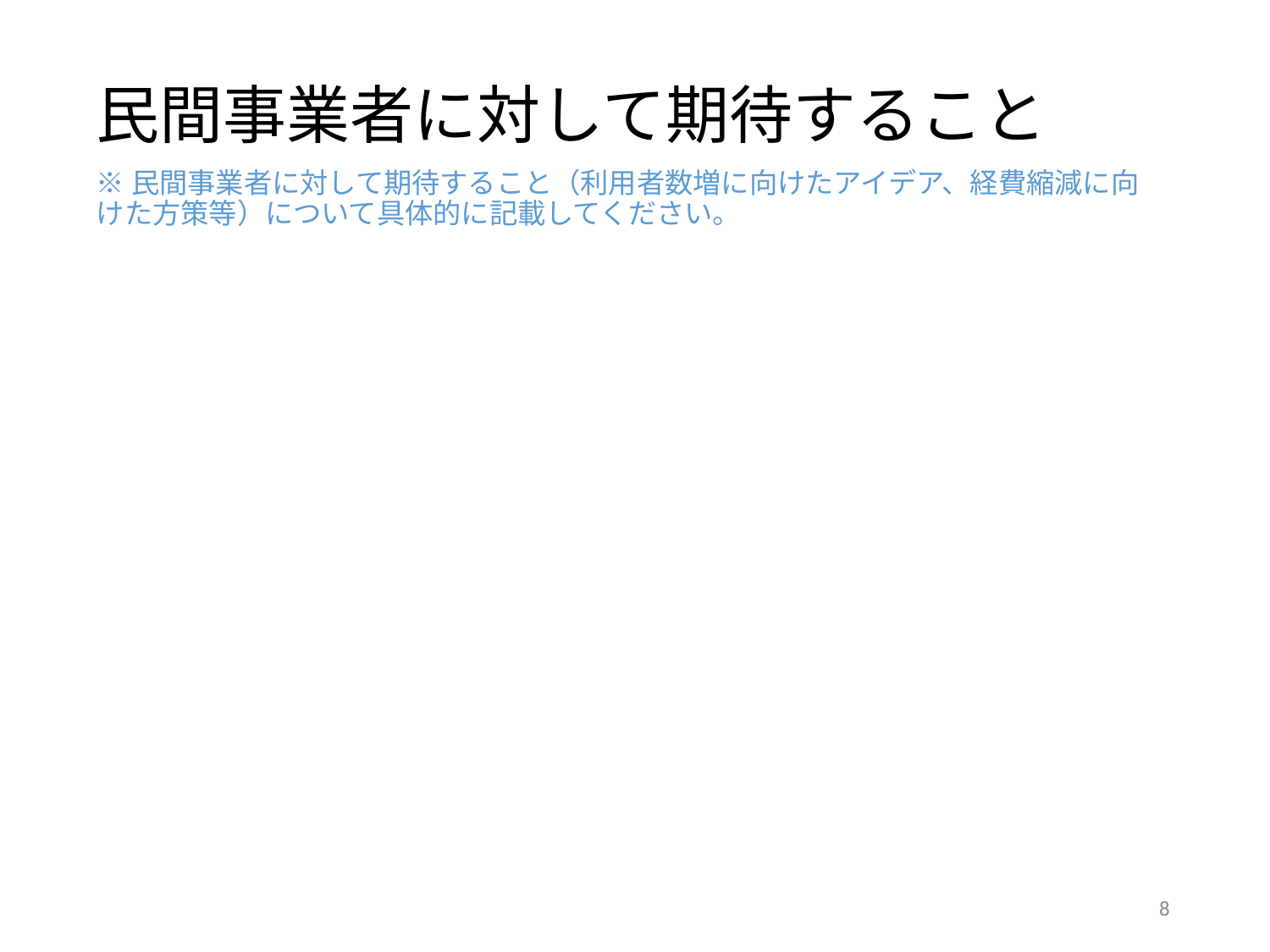

民間事業者に対して期待すること
※民間事業者に対して期待すること（利用者数増に向けたアイデア、経費縮減に向けた方策等）について具体的に記載してください。

8